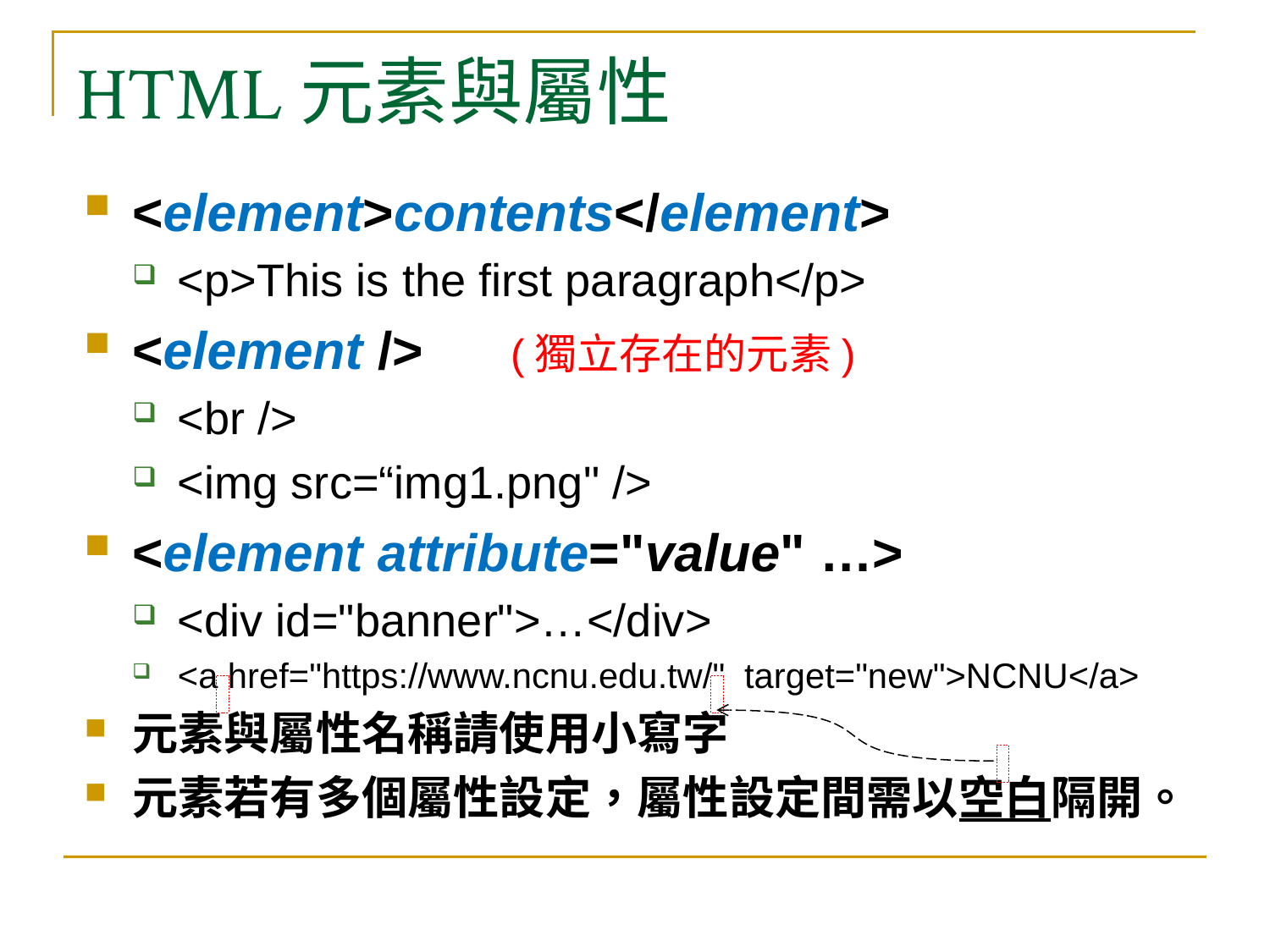

# HTML元素與屬性
<element>contents</element>
<p>This is the first paragraph</p>
<element />      (獨立存在的元素)
<br />
<img src=“img1.png" />
<element attribute="value" …>
<div id="banner">…</div>
<a href="https://www.ncnu.edu.tw/"  target="new">NCNU</a>
元素與屬性名稱請使用小寫字
元素若有多個屬性設定，屬性設定間需以空白隔開。